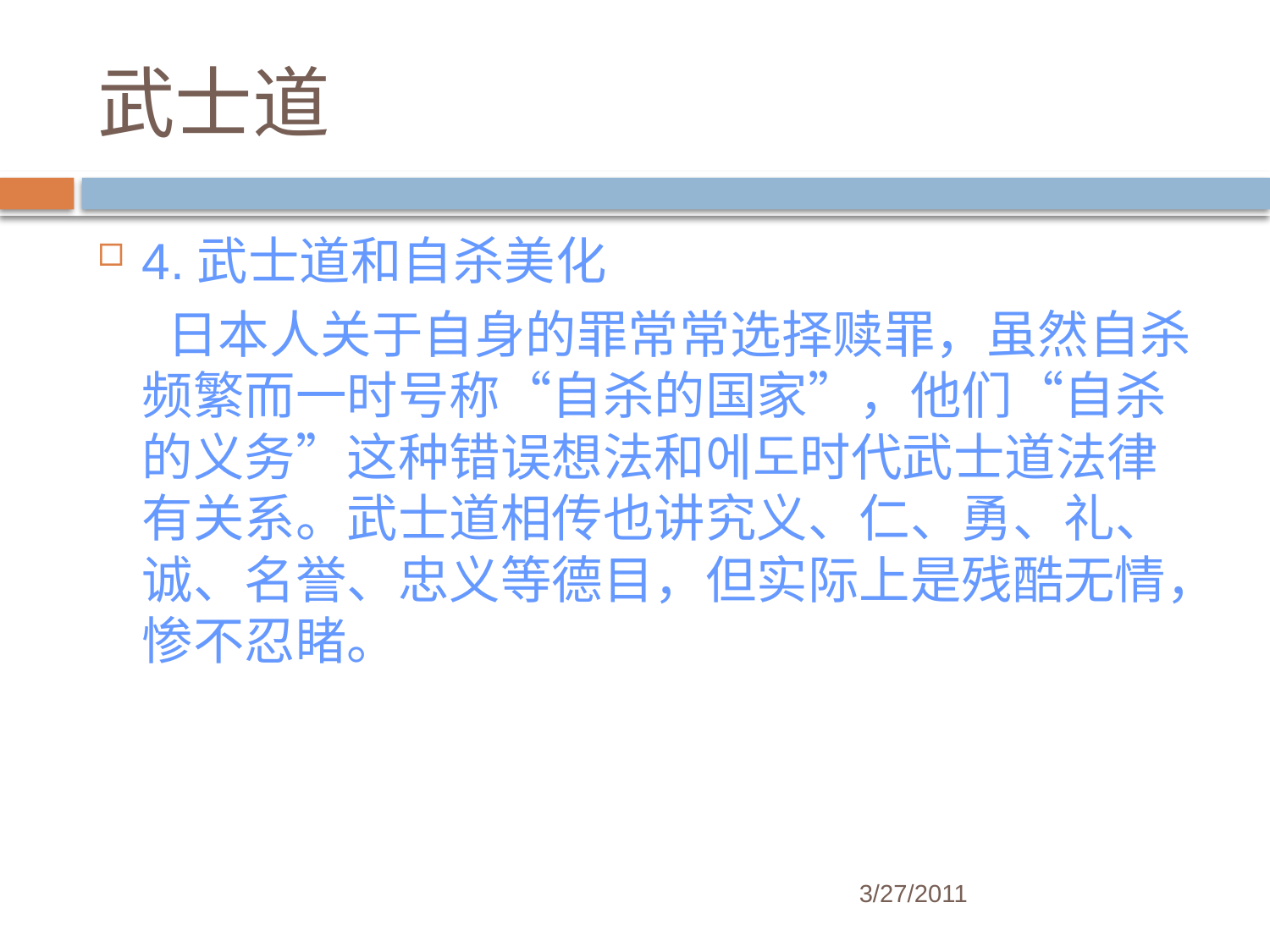

# 武士道
4.武士道和自杀美化
     日本人关于自身的罪常常选择赎罪，虽然自杀频繁而一时号称“自杀的国家”，他们“自杀的义务”这种错误想法和에도时代武士道法律有关系。武士道相传也讲究义、仁、勇、礼、诚、名誉、忠义等德目，但实际上是残酷无情，惨不忍睹。
3/27/2011